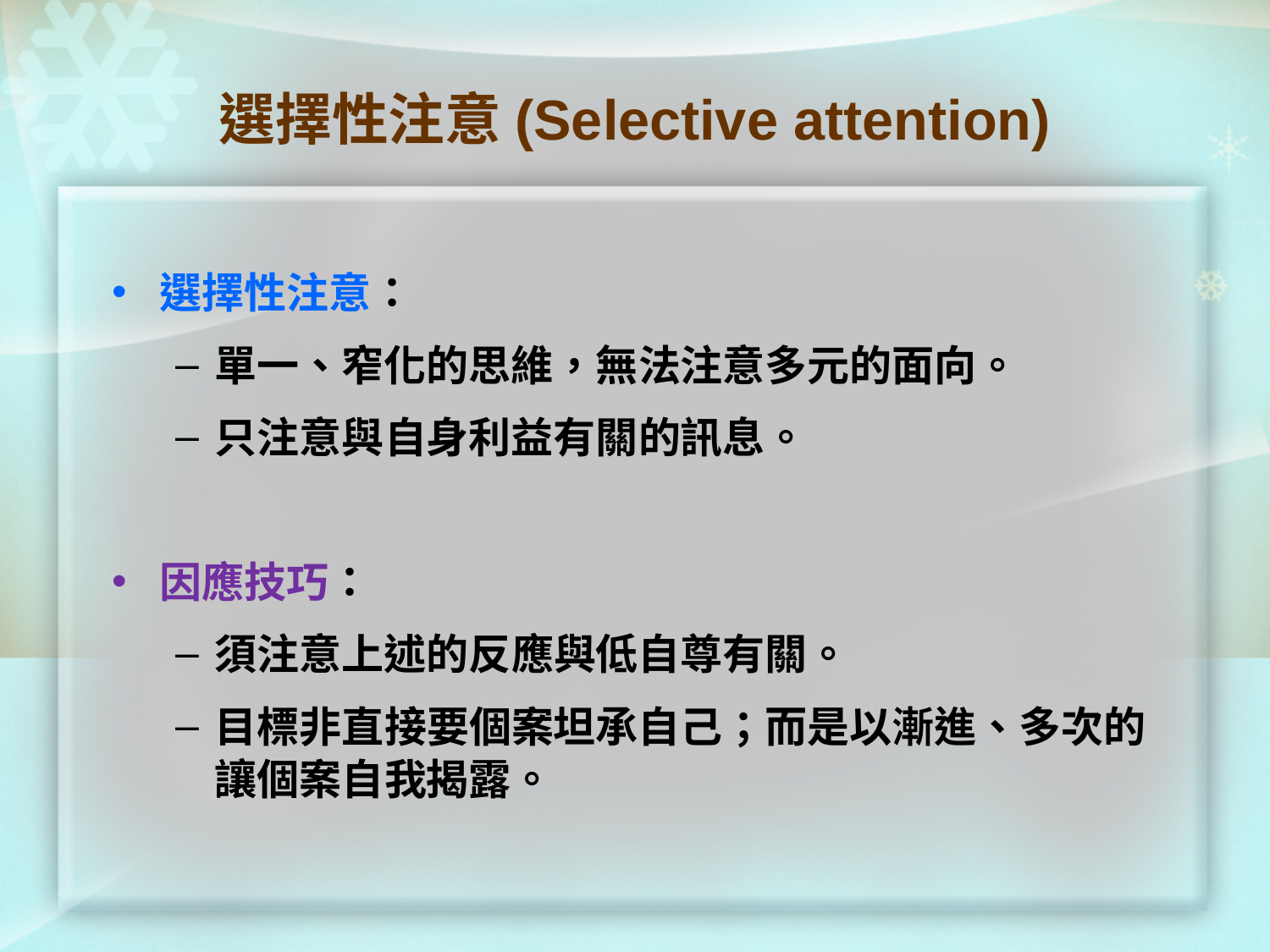

# 選擇性注意(Selective attention)
選擇性注意：
單一、窄化的思維，無法注意多元的面向。
只注意與自身利益有關的訊息。

因應技巧：
須注意上述的反應與低自尊有關。
目標非直接要個案坦承自己；而是以漸進、多次的讓個案自我揭露。